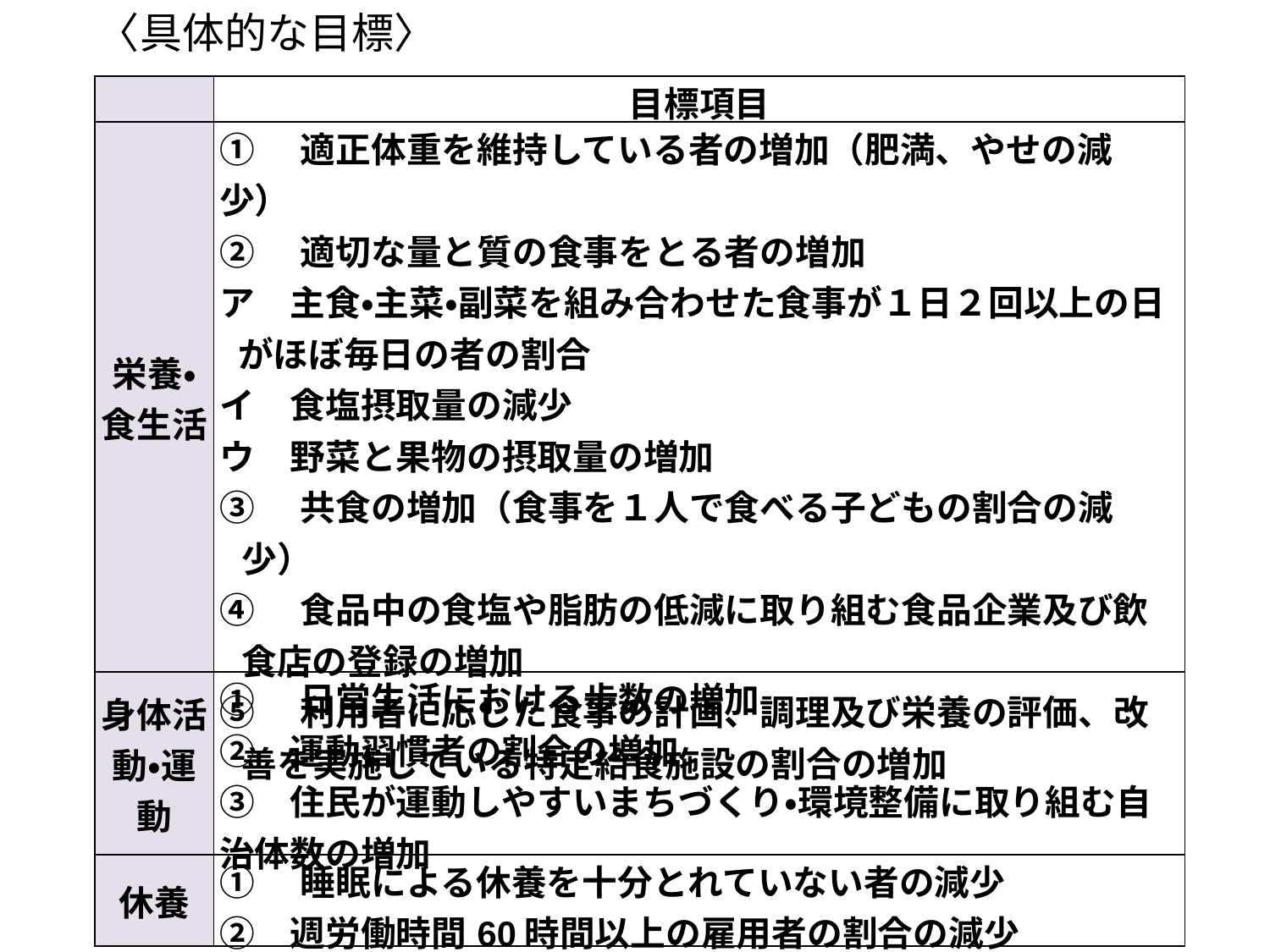

〈具体的な目標〉

|  | 目標項目 |
| --- | --- |
| 栄養・ 食生活 | ①　適正体重を維持している者の増加（肥満、やせの減少） ②　適切な量と質の食事をとる者の増加 ア　主食・主菜・副菜を組み合わせた食事が１日２回以上の日がほぼ毎日の者の割合 イ　食塩摂取量の減少 ウ　野菜と果物の摂取量の増加 ③　共食の増加（食事を１人で食べる子どもの割合の減少） ④　食品中の食塩や脂肪の低減に取り組む食品企業及び飲食店の登録の増加 ⑤　利用者に応じた食事の計画、調理及び栄養の評価、改善を実施している特定給食施設の割合の増加 |
| 身体活動・運動 | ①　日常生活における歩数の増加 ②　運動習慣者の割合の増加 ③　住民が運動しやすいまちづくり・環境整備に取り組む自治体数の増加 |
| 休養 | ①　睡眠による休養を十分とれていない者の減少 ②　週労働時間60時間以上の雇用者の割合の減少 |